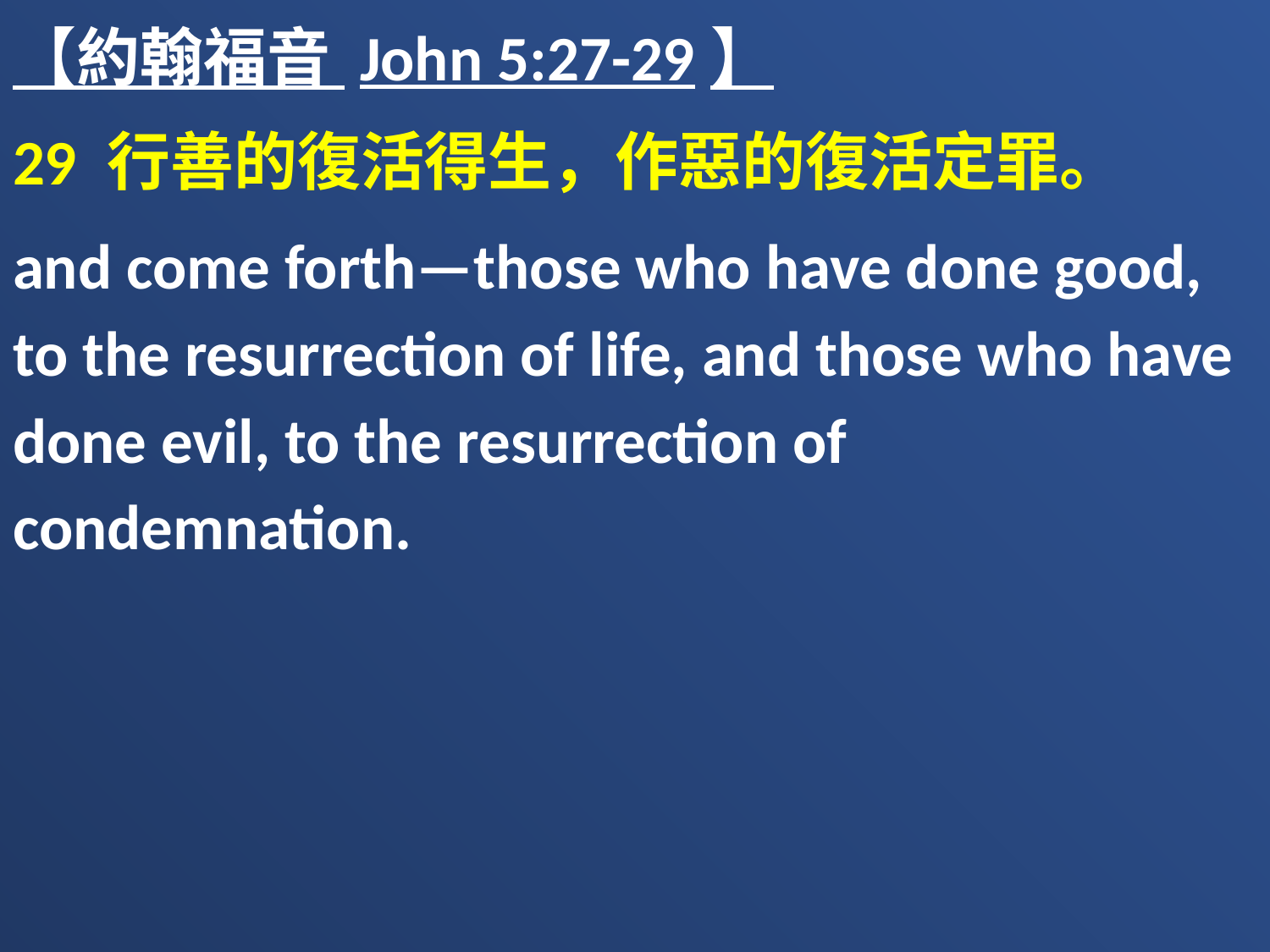

【約翰福音 John 5:27-29】
29 行善的復活得生，作惡的復活定罪。
and come forth—those who have done good, to the resurrection of life, and those who have done evil, to the resurrection of condemnation.